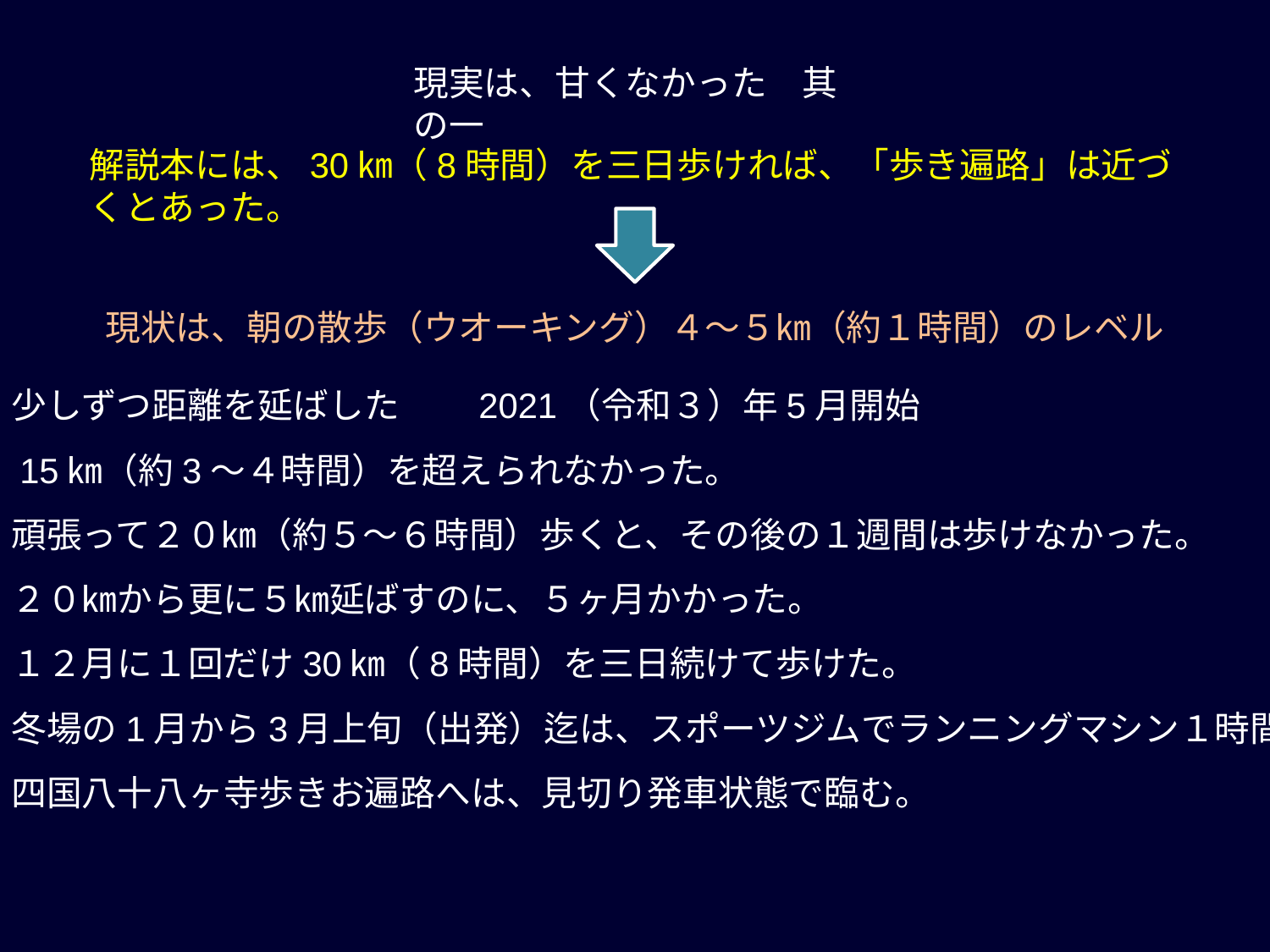

現実は、甘くなかった　其の一
解説本には、30㎞（8時間）を三日歩ければ、「歩き遍路」は近づくとあった。

現状は、朝の散歩（ウオーキング）４～５㎞（約１時間）のレベル
・少しずつ距離を延ばした　　2021（令和３）年5月開始

・15㎞（約3～４時間）を超えられなかった。

・頑張って２０㎞（約５～６時間）歩くと、その後の１週間は歩けなかった。

・２０㎞から更に５㎞延ばすのに、５ヶ月かかった。

・１２月に１回だけ30㎞（8時間）を三日続けて歩けた。

・冬場の1月から3月上旬（出発）迄は、スポーツジムでランニングマシン１時間。

・四国八十八ヶ寺歩きお遍路へは、見切り発車状態で臨む。